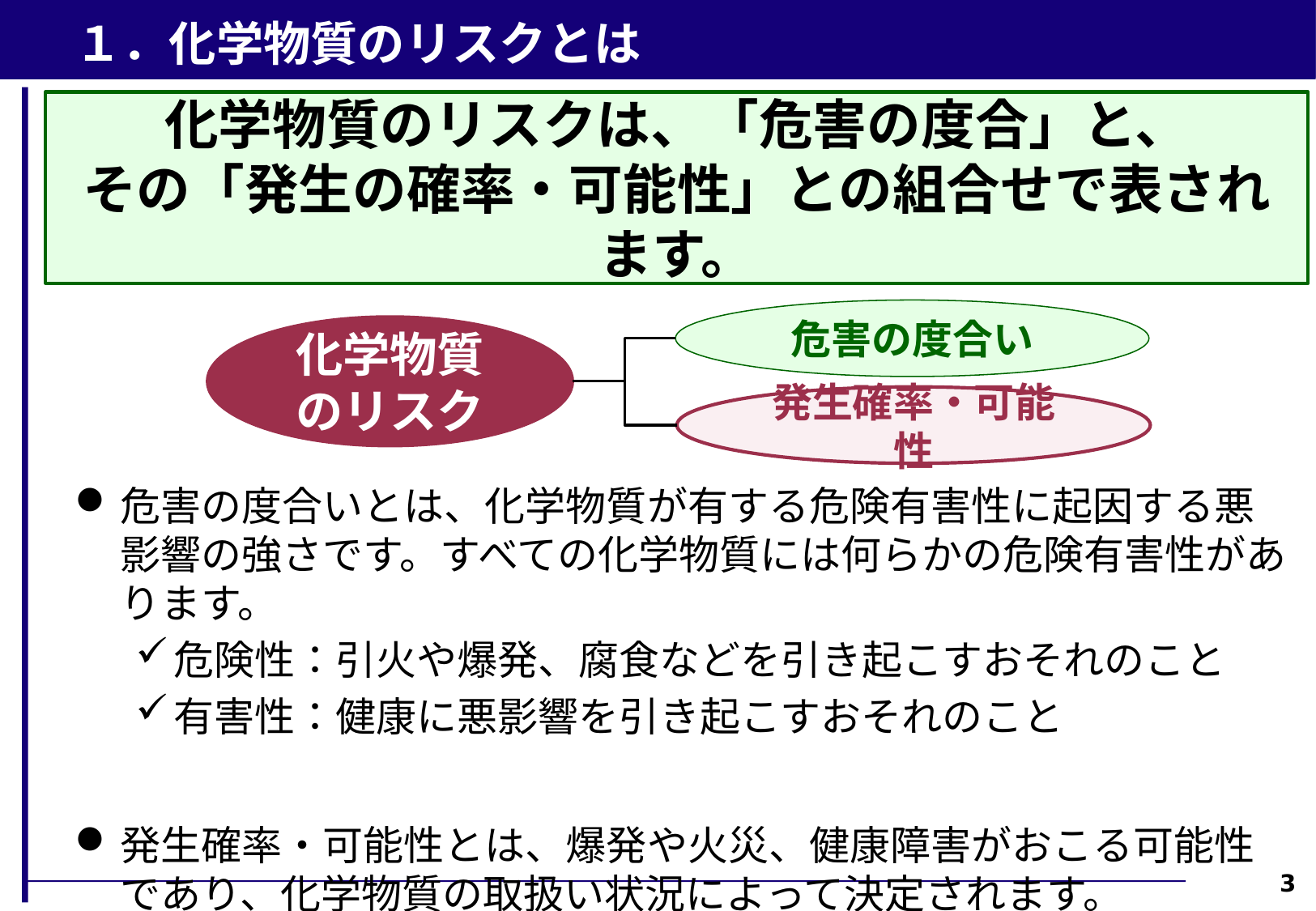

# １．化学物質のリスクとは
化学物質のリスクは、「危害の度合」と、
その「発生の確率・可能性」との組合せで表されます。
危害の度合い
化学物質のリスク
発生確率・可能性
危害の度合いとは、化学物質が有する危険有害性に起因する悪影響の強さです。すべての化学物質には何らかの危険有害性があります。
危険性：引火や爆発、腐食などを引き起こすおそれのこと
有害性：健康に悪影響を引き起こすおそれのこと

発生確率・可能性とは、爆発や火災、健康障害がおこる可能性であり、化学物質の取扱い状況によって決定されます。
3